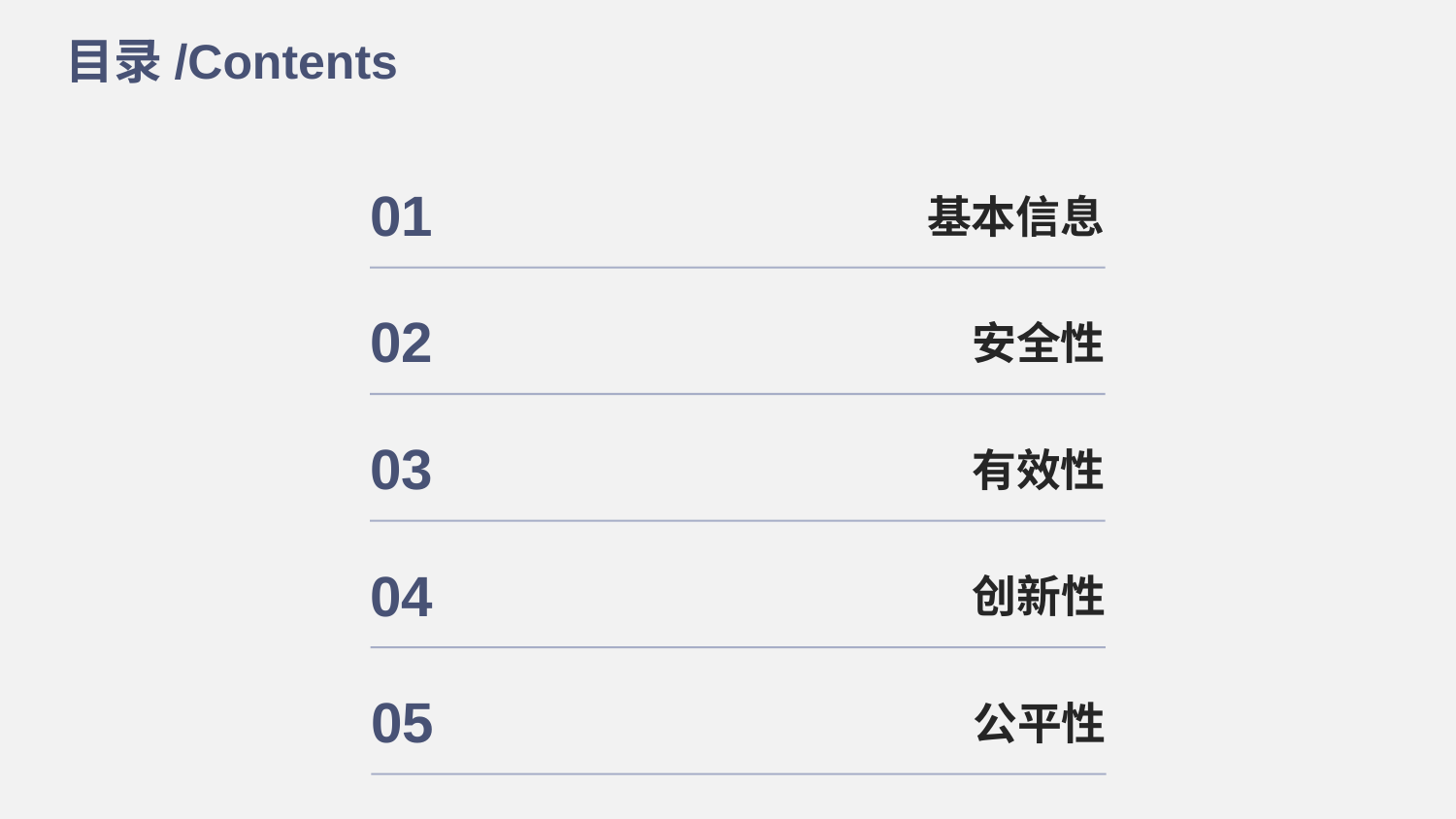

目录/Contents
01
基本信息
02
安全性
03
有效性
04
创新性
05
公平性